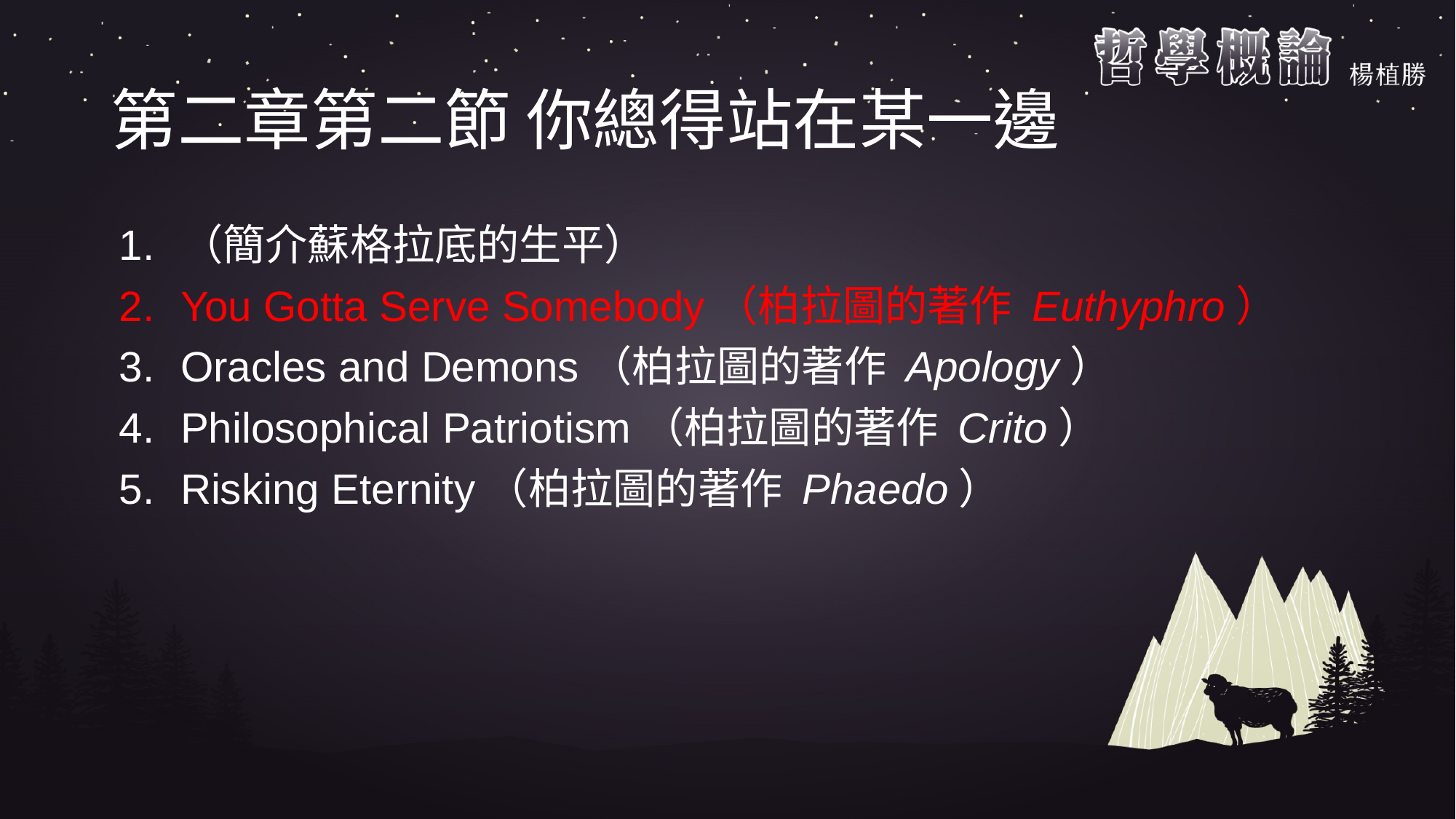

# 第二章第二節 你總得站在某一邊
（簡介蘇格拉底的生平）
You Gotta Serve Somebody（柏拉圖的著作 Euthyphro）
Oracles and Demons（柏拉圖的著作 Apology）
Philosophical Patriotism（柏拉圖的著作 Crito）
Risking Eternity（柏拉圖的著作 Phaedo）